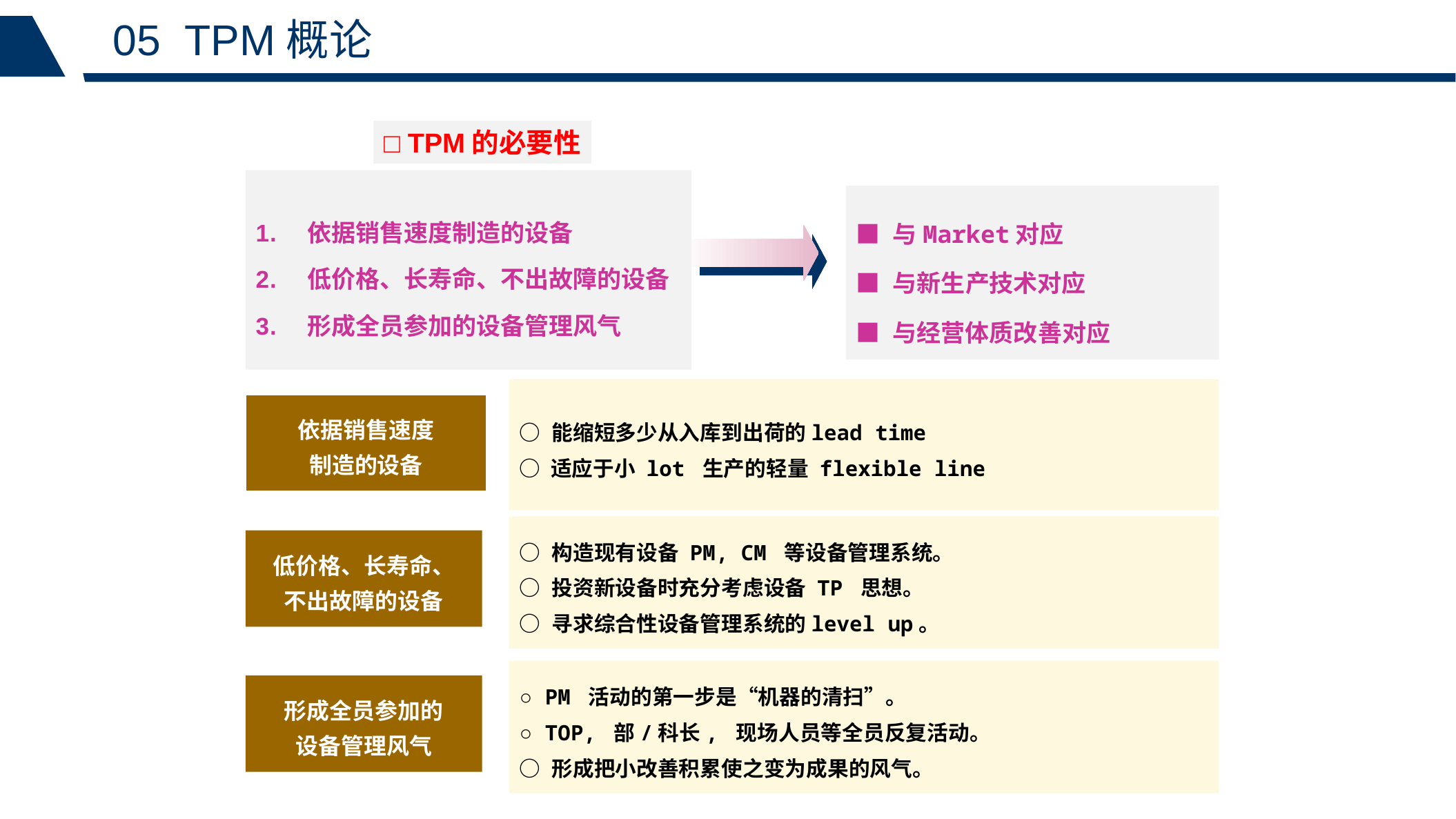

05  TPM概论

□ TPM的必要性
依据销售速度制造的设备
低价格、长寿命、不出故障的设备
形成全员参加的设备管理风气
■ 与Market对应
■ 与新生产技术对应
■ 与经营体质改善对应

○ 能缩短多少从入库到出荷的lead time
○ 适应于小 lot 生产的轻量 flexible line
依据销售速度
制造的设备
○ 构造现有设备 PM, CM 等设备管理系统。
○ 投资新设备时充分考虑设备 TP 思想。
○ 寻求综合性设备管理系统的level up。
低价格、长寿命、
不出故障的设备
○ PM 活动的第一步是“机器的清扫”。
○ TOP, 部/科长, 现场人员等全员反复活动。
○ 形成把小改善积累使之变为成果的风气。
形成全员参加的
设备管理风气